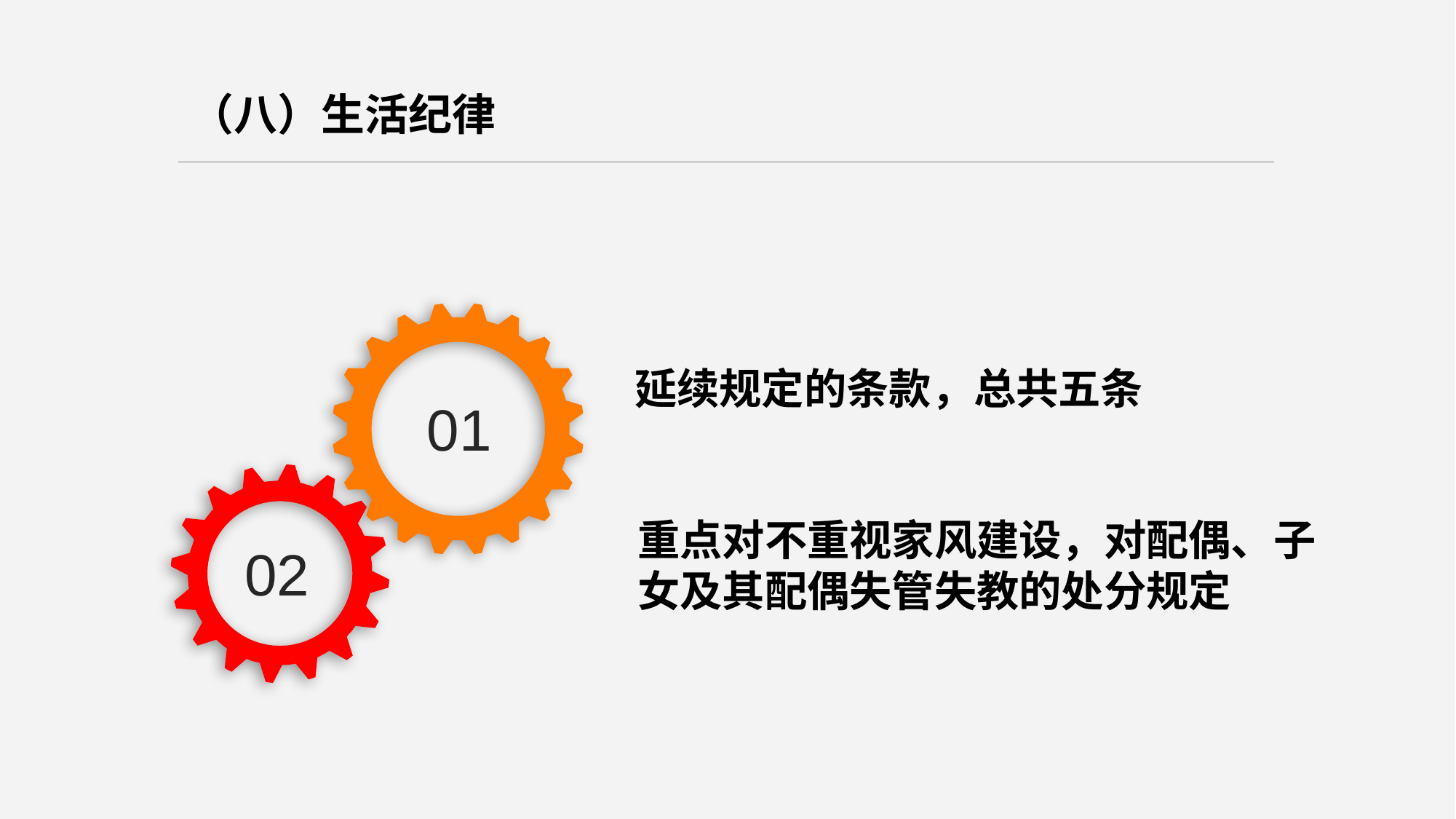

（八）生活纪律

延续规定的条款，总共五条
01

重点对不重视家风建设，对配偶、子女及其配偶失管失教的处分规定
02